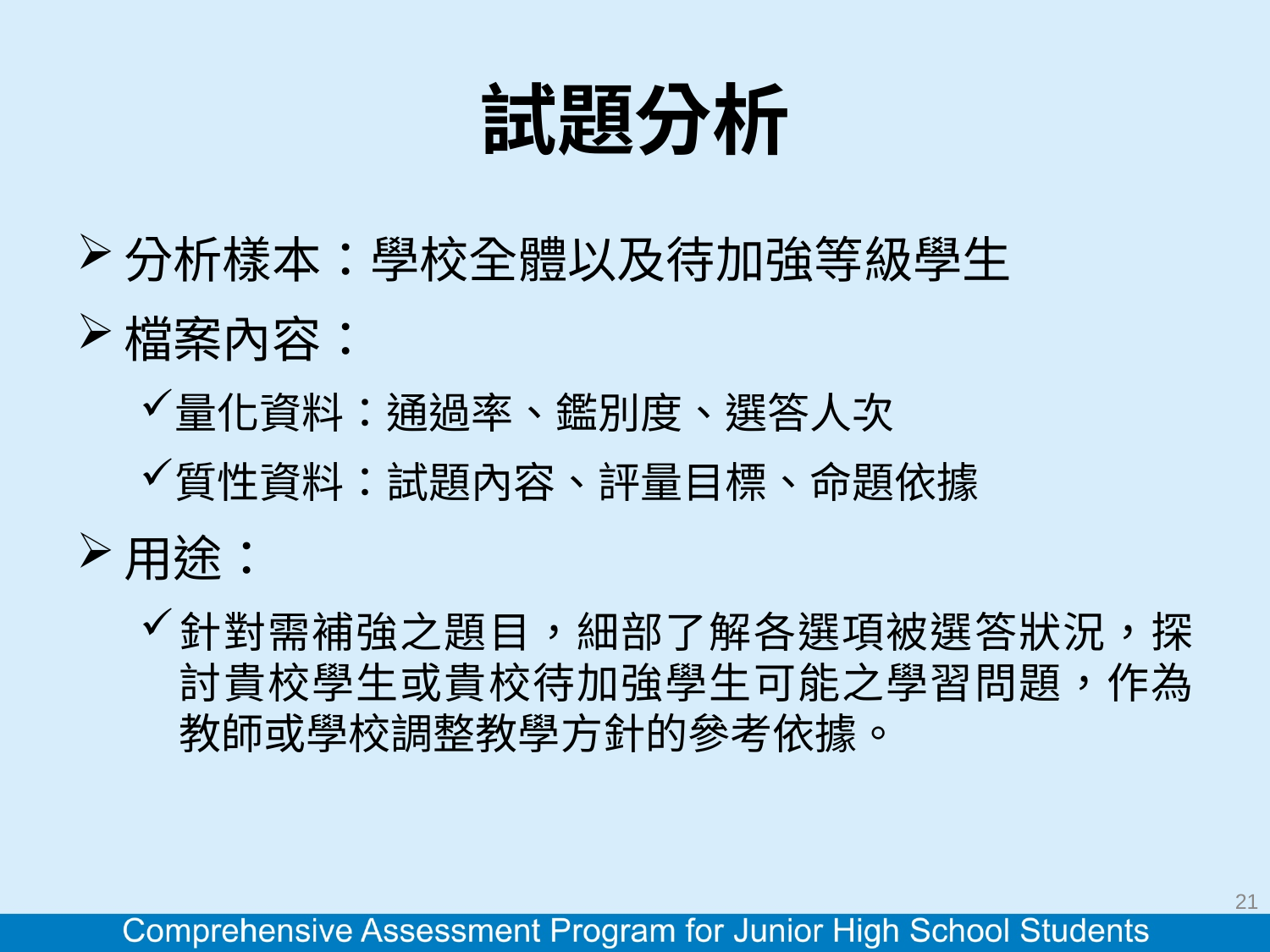

# 試題分析
分析樣本：學校全體以及待加強等級學生
檔案內容：
量化資料：通過率、鑑別度、選答人次
質性資料：試題內容、評量目標、命題依據
用途：
針對需補強之題目，細部了解各選項被選答狀況，探討貴校學生或貴校待加強學生可能之學習問題，作為教師或學校調整教學方針的參考依據。
21